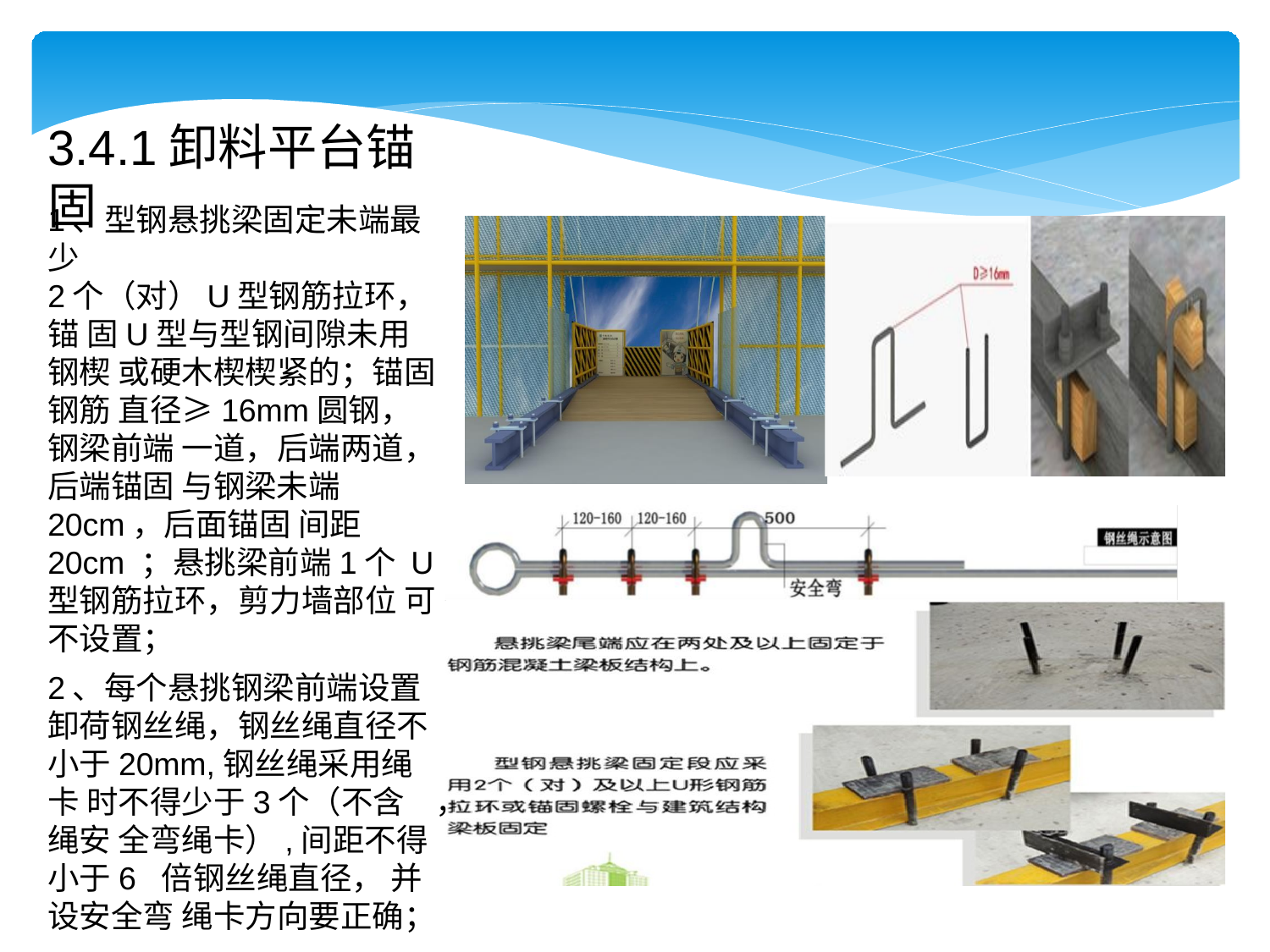

# 3.4.1卸料平台锚固

1、型钢悬挑梁固定未端最少
2个（对）U型钢筋拉环，锚 固U型与型钢间隙未用钢楔 或硬木楔楔紧的；锚固钢筋 直径≥16mm圆钢，钢梁前端 一道，后端两道，后端锚固 与钢梁未端20cm，后面锚固 间距20cm ；悬挑梁前端1个 U型钢筋拉环，剪力墙部位 可不设置；
2、每个悬挑钢梁前端设置 卸荷钢丝绳，钢丝绳直径不 小于20mm,钢丝绳采用绳卡 时不得少于3个（不含绳安 全弯绳卡）,间距不得小于6  倍钢丝绳直径， 并设安全弯 绳卡方向要正确；

，